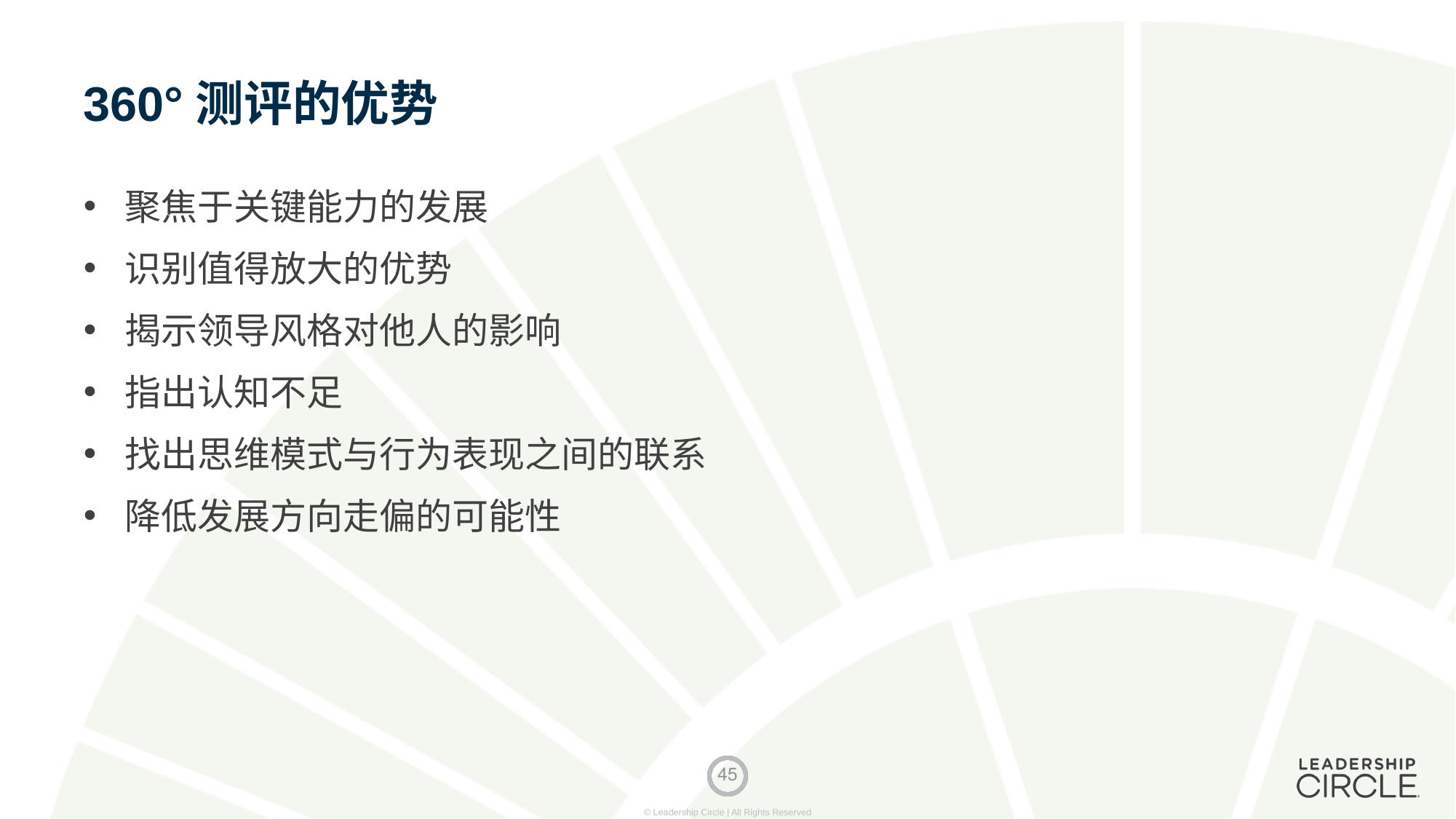

# 360°测评的优势
聚焦于关键能力的发展
识别值得放大的优势
揭示领导风格对他人的影响
指出认知不足
找出思维模式与行为表现之间的联系
降低发展方向走偏的可能性
45
© Leadership Circle | All Rights Reserved